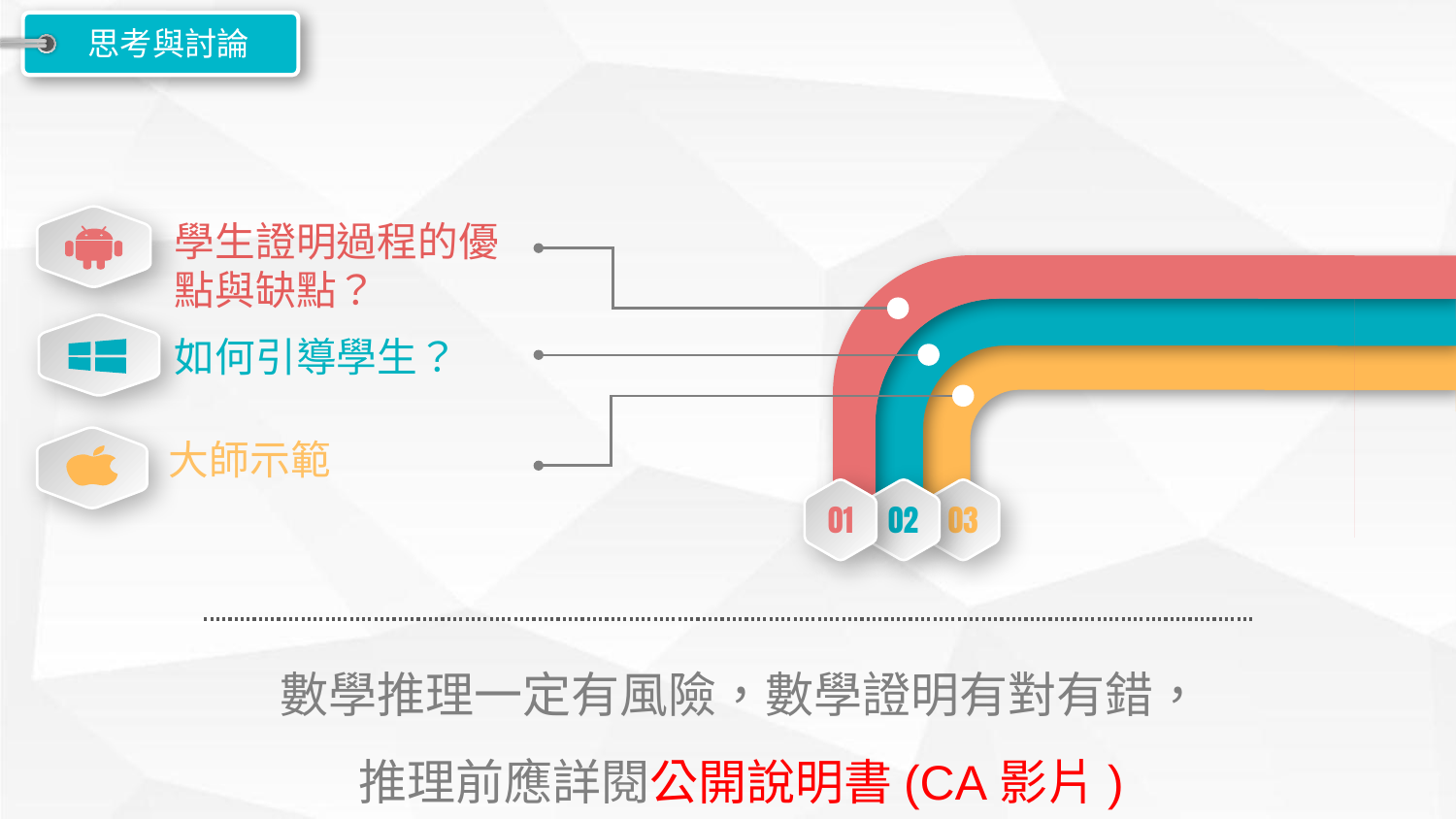

思考與討論

學生證明過程的優點與缺點？

如何引導學生？

大師示範

01

02

03
數學推理一定有風險，數學證明有對有錯，
推理前應詳閱公開說明書(CA影片)